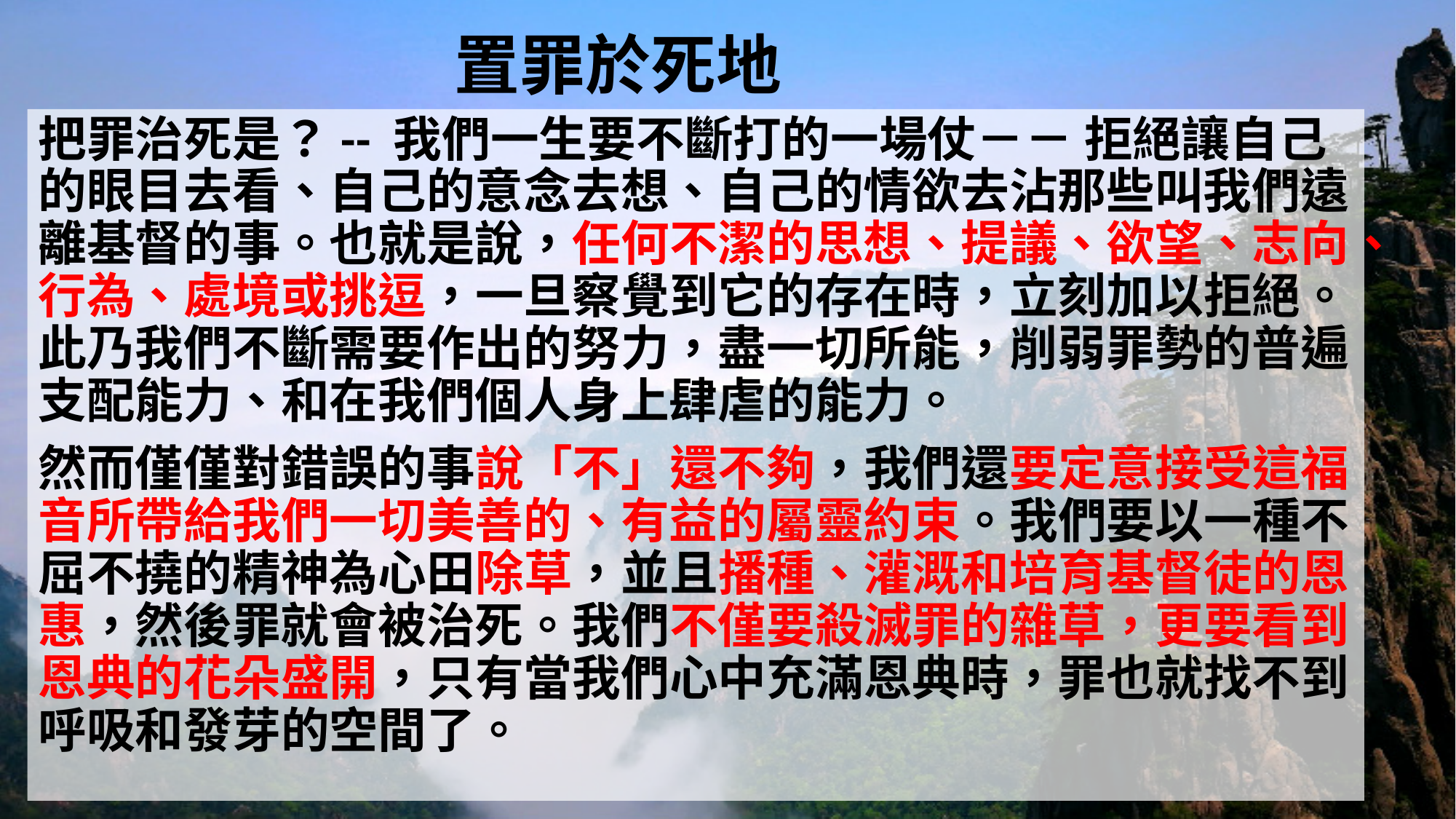

# 置罪於死地
把罪治死是？-- 我們一生要不斷打的一場仗－－ 拒絕讓自己的眼目去看、自己的意念去想、自己的情欲去沾那些叫我們遠離基督的事。也就是說，任何不潔的思想、提議、欲望、志向、行為、處境或挑逗，一旦察覺到它的存在時，立刻加以拒絕。此乃我們不斷需要作出的努力，盡一切所能，削弱罪勢的普遍支配能力、和在我們個人身上肆虐的能力。
然而僅僅對錯誤的事說「不」還不夠，我們還要定意接受這福音所帶給我們一切美善的、有益的屬靈約束。我們要以一種不屈不撓的精神為心田除草，並且播種、灌溉和培育基督徒的恩惠，然後罪就會被治死。我們不僅要殺滅罪的雜草，更要看到恩典的花朵盛開，只有當我們心中充滿恩典時，罪也就找不到呼吸和發芽的空間了。